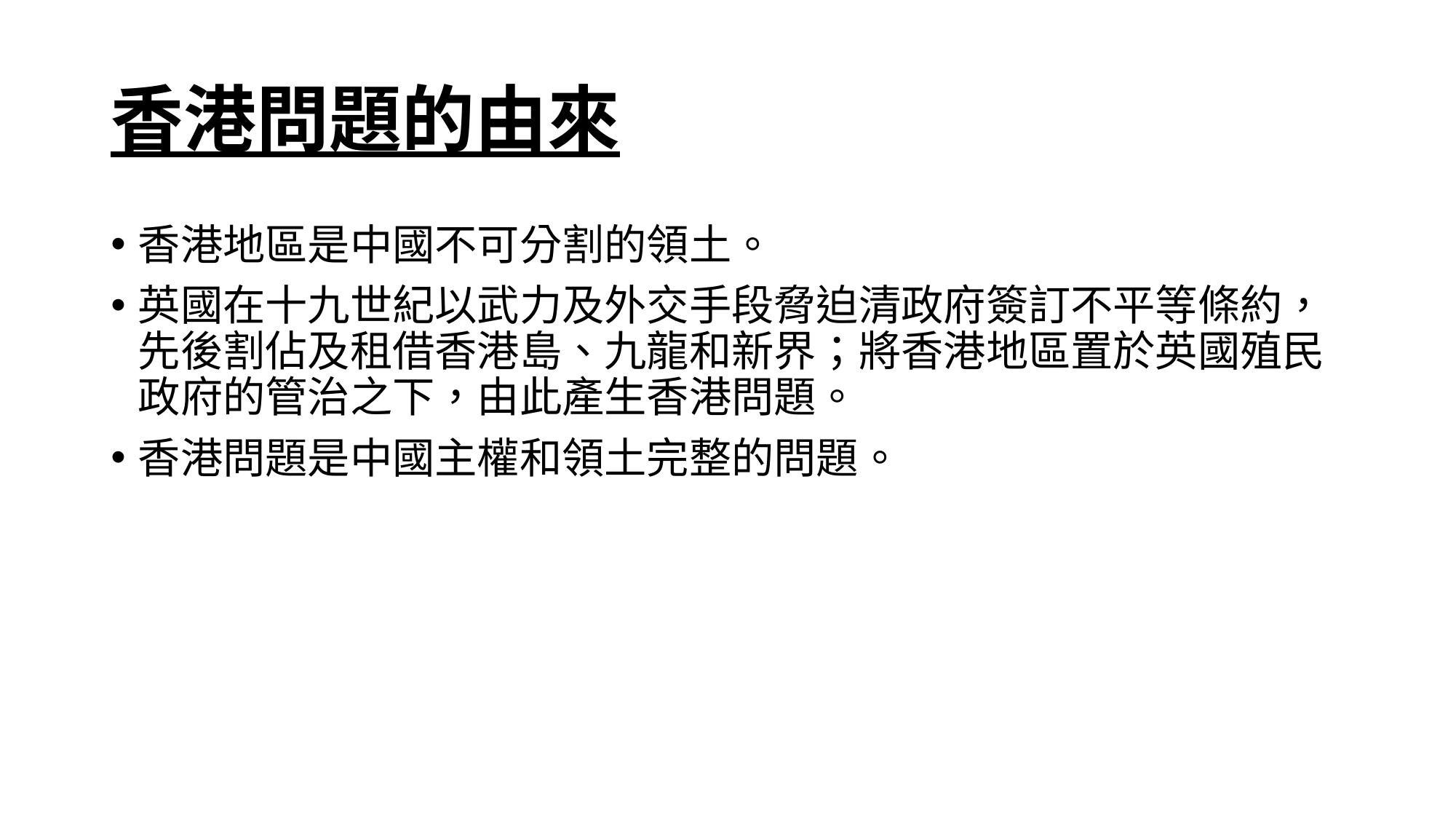

# 香港問題的由來
香港地區是中國不可分割的領土。
英國在十九世紀以武力及外交手段脅迫清政府簽訂不平等條約，先後割佔及租借香港島、九龍和新界；將香港地區置於英國殖民政府的管治之下，由此產生香港問題。
香港問題是中國主權和領土完整的問題。